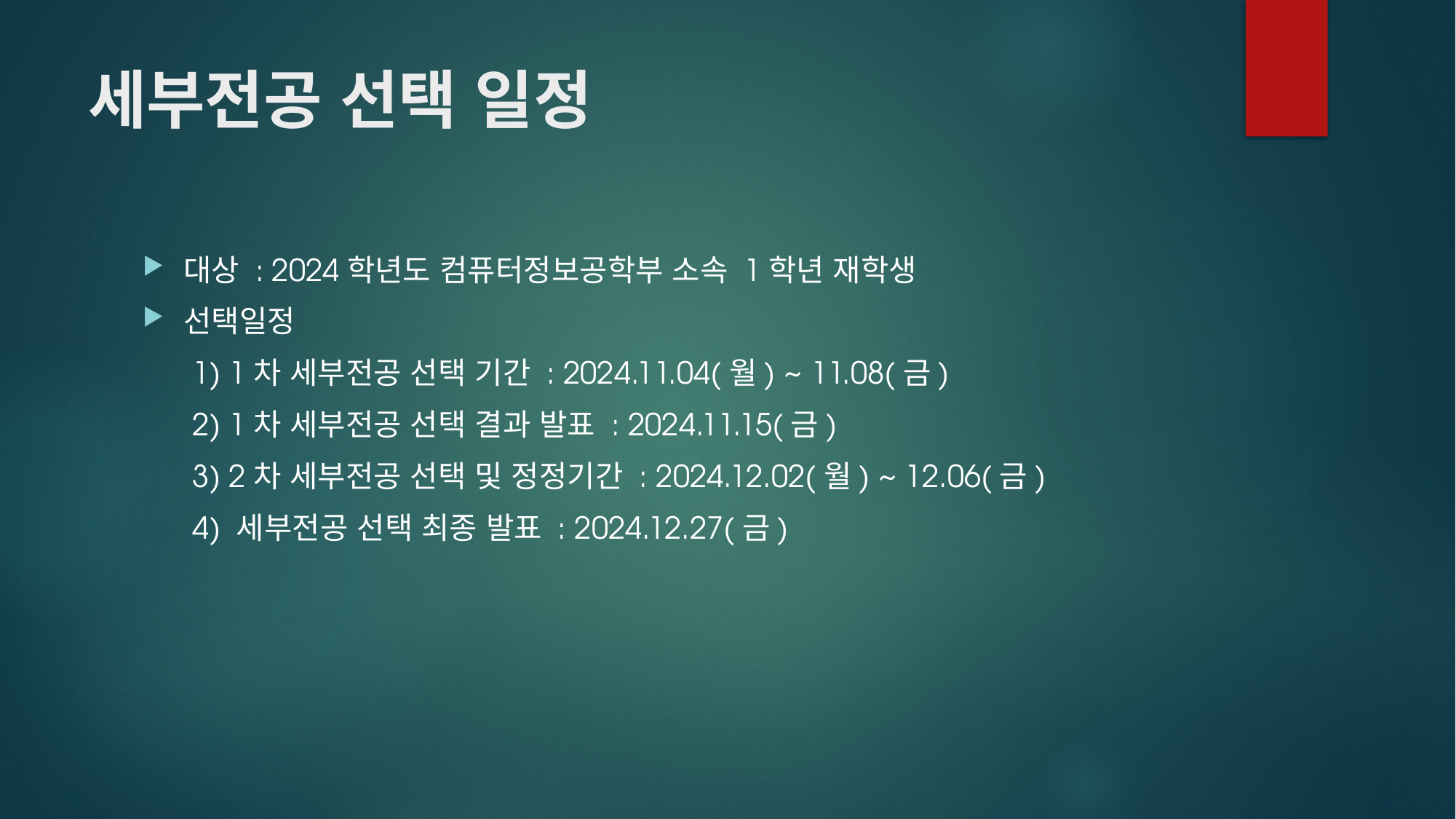

# 세부전공 선택 일정
대상 : 2024학년도 컴퓨터정보공학부 소속 1학년 재학생
선택일정
      1) 1차 세부전공 선택 기간 : 2024.11.04(월) ~ 11.08(금)
      2) 1차 세부전공 선택 결과 발표 : 2024.11.15(금)
      3) 2차 세부전공 선택 및 정정기간 : 2024.12.02(월) ~ 12.06(금)
      4) 세부전공 선택 최종 발표 : 2024.12.27(금)